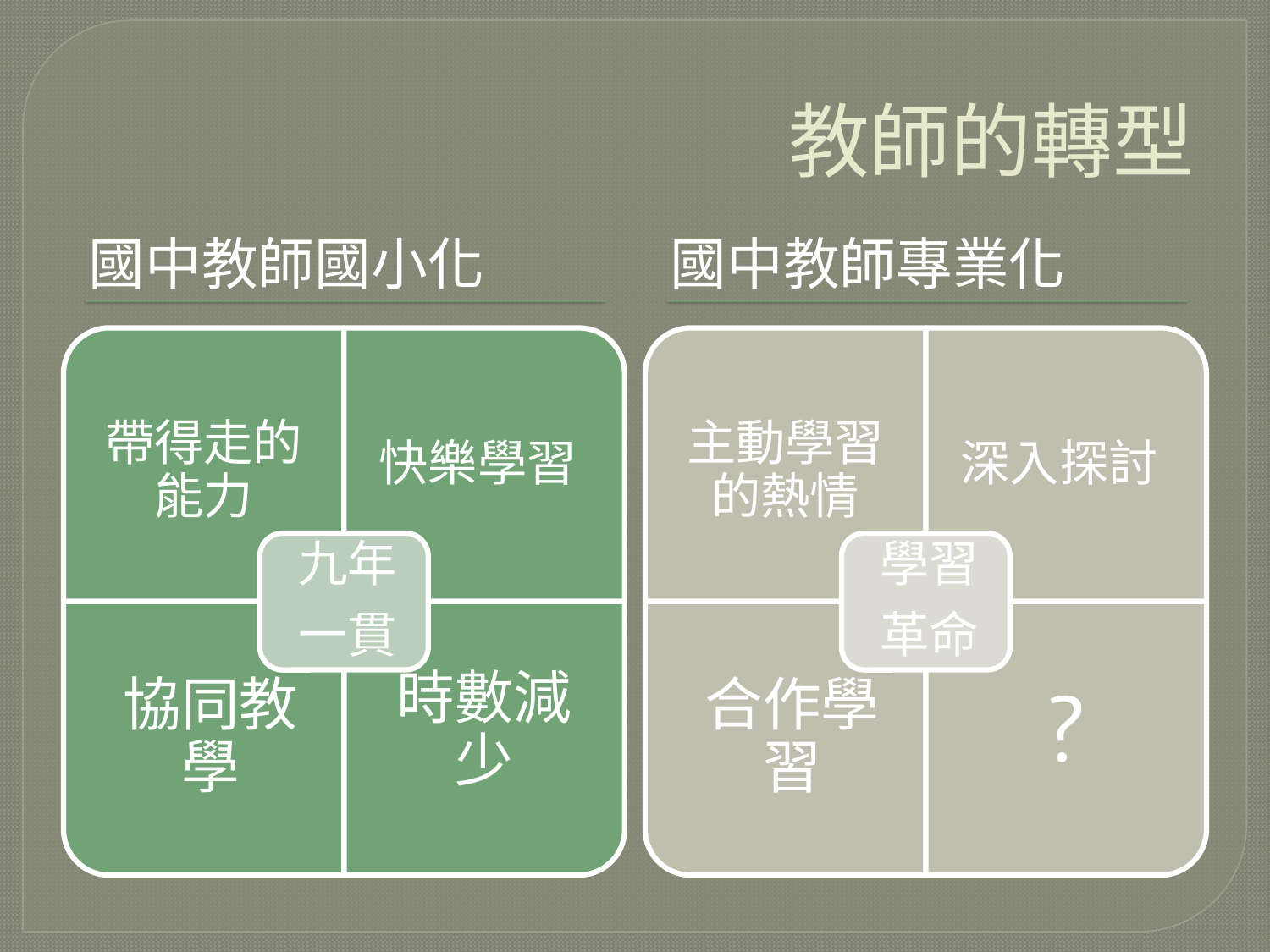

# 教師的轉型
國中教師國小化
國中教師專業化
帶得走的能力
快樂學習
協同教學
時數減少
九年
一貫
主動學習的熱情
深入探討
合作學習
?
學習
革命